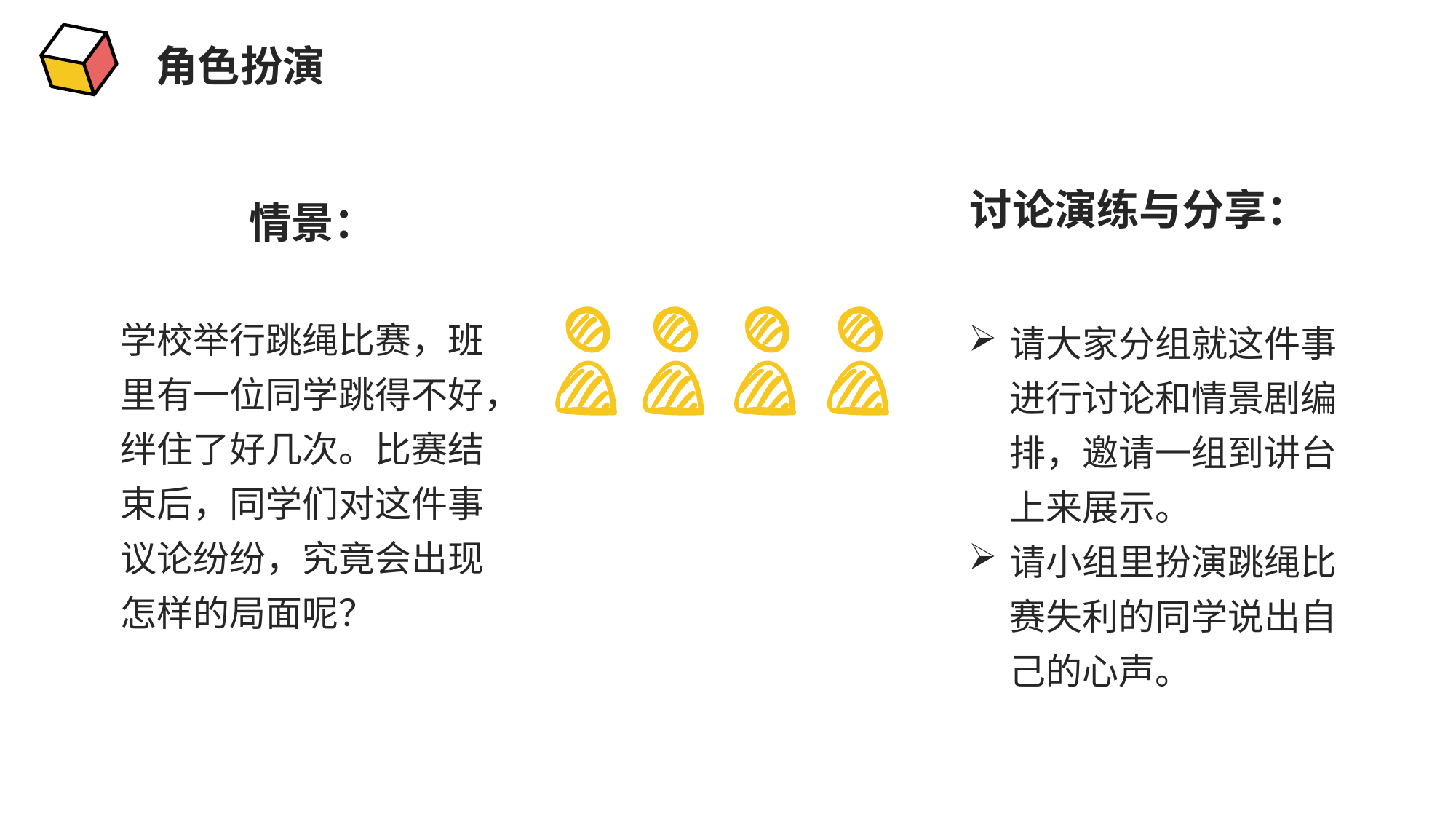

角色扮演
讨论演练与分享：
情景：
学校举行跳绳比赛，班里有一位同学跳得不好，绊住了好几次。比赛结束后，同学们对这件事议论纷纷，究竟会出现怎样的局面呢？

请大家分组就这件事进行讨论和情景剧编排，邀请一组到讲台上来展示。
请小组里扮演跳绳比赛失利的同学说出自己的心声。